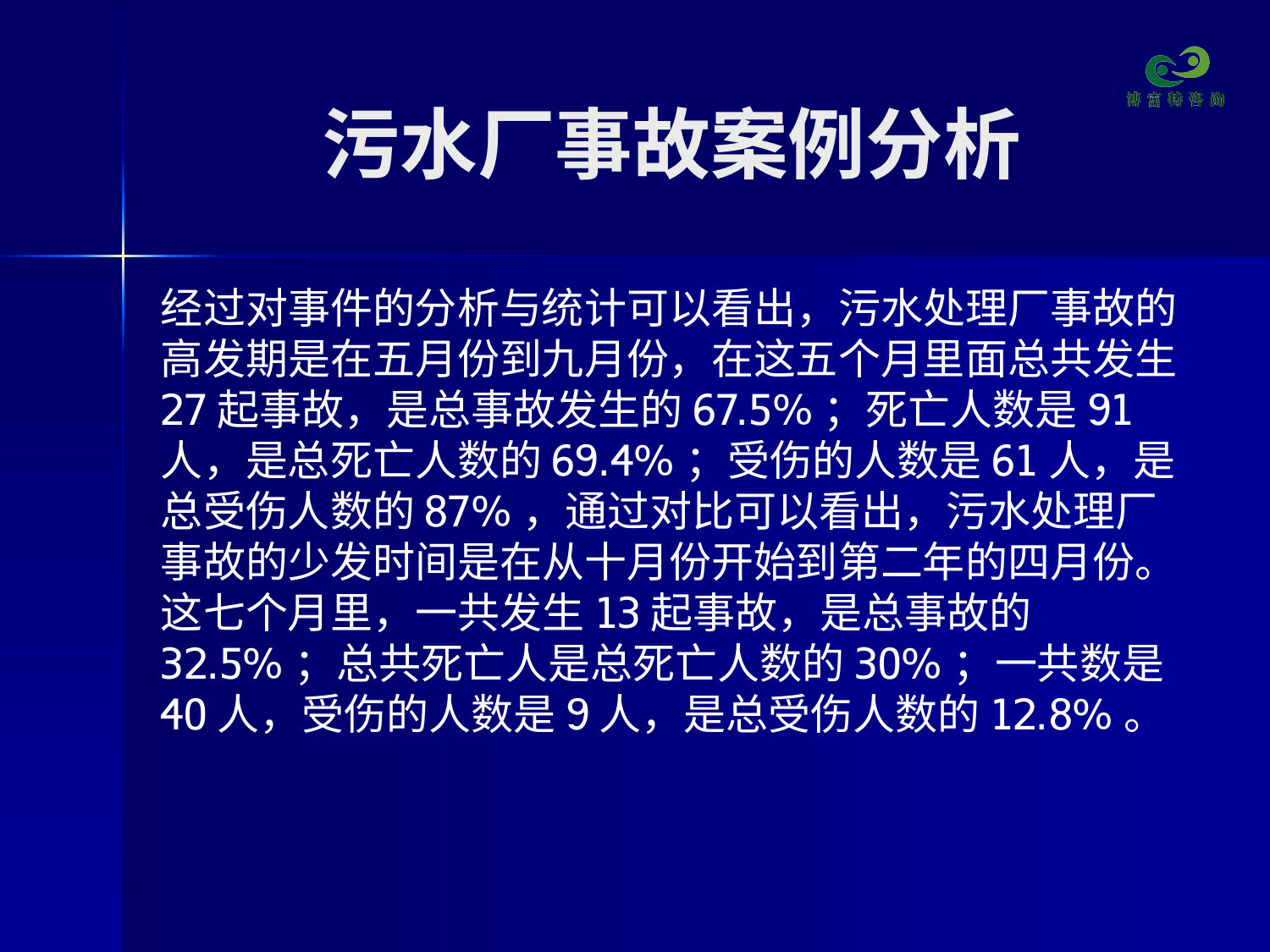

# 污水厂事故案例分析
经过对事件的分析与统计可以看出，污水处理厂事故的高发期是在五月份到九月份，在这五个月里面总共发生27起事故，是总事故发生的67.5%；死亡人数是91人，是总死亡人数的69.4%；受伤的人数是61人，是总受伤人数的87%，通过对比可以看出，污水处理厂事故的少发时间是在从十月份开始到第二年的四月份。这七个月里，一共发生13起事故，是总事故的32.5%；总共死亡人是总死亡人数的30%；一共数是40人，受伤的人数是9人，是总受伤人数的12.8%。